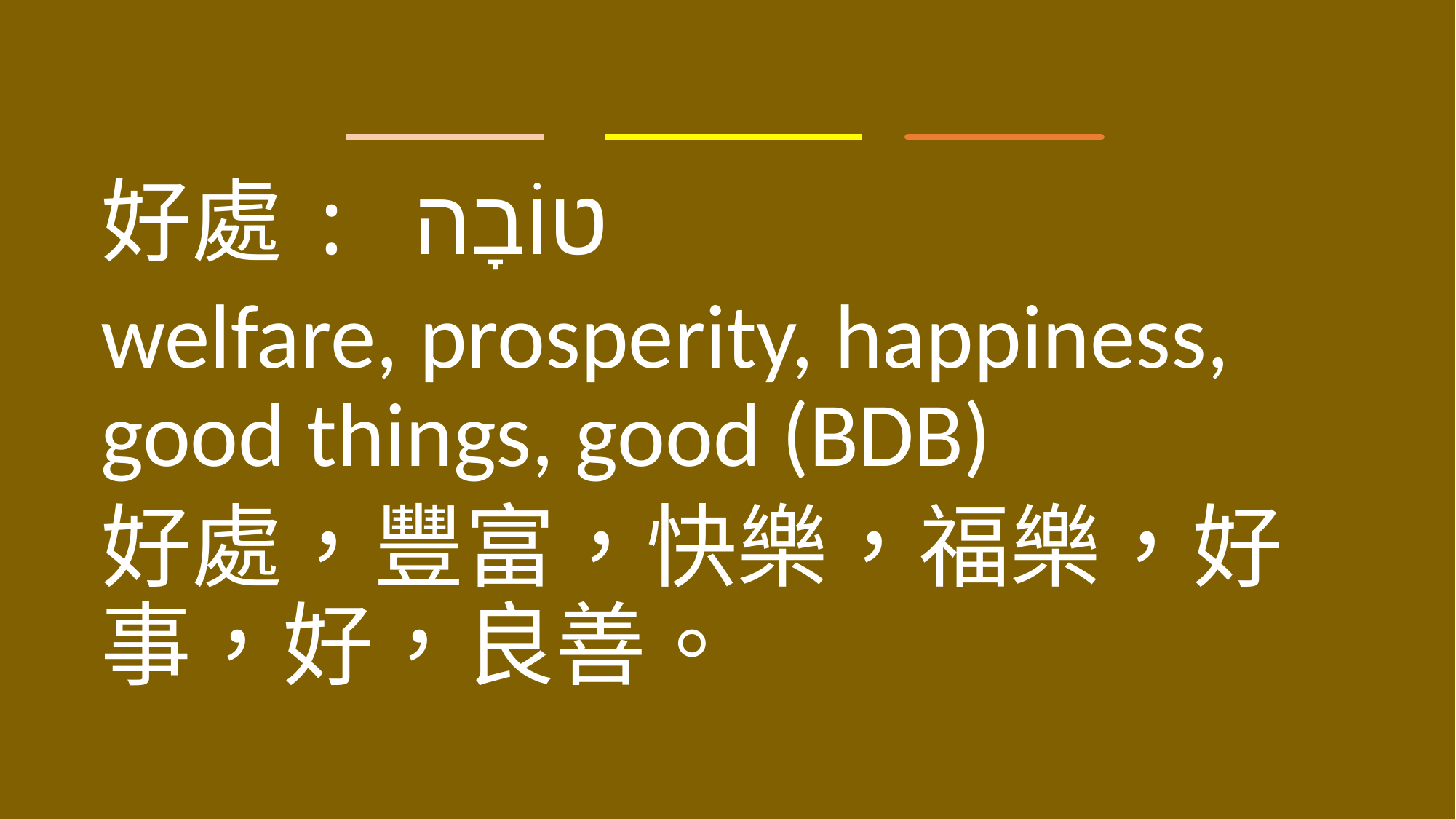

好處: טוֹבָה
welfare, prosperity, happiness, good things, good (BDB)
好處，豐富，快樂，福樂，好事，好，良善。